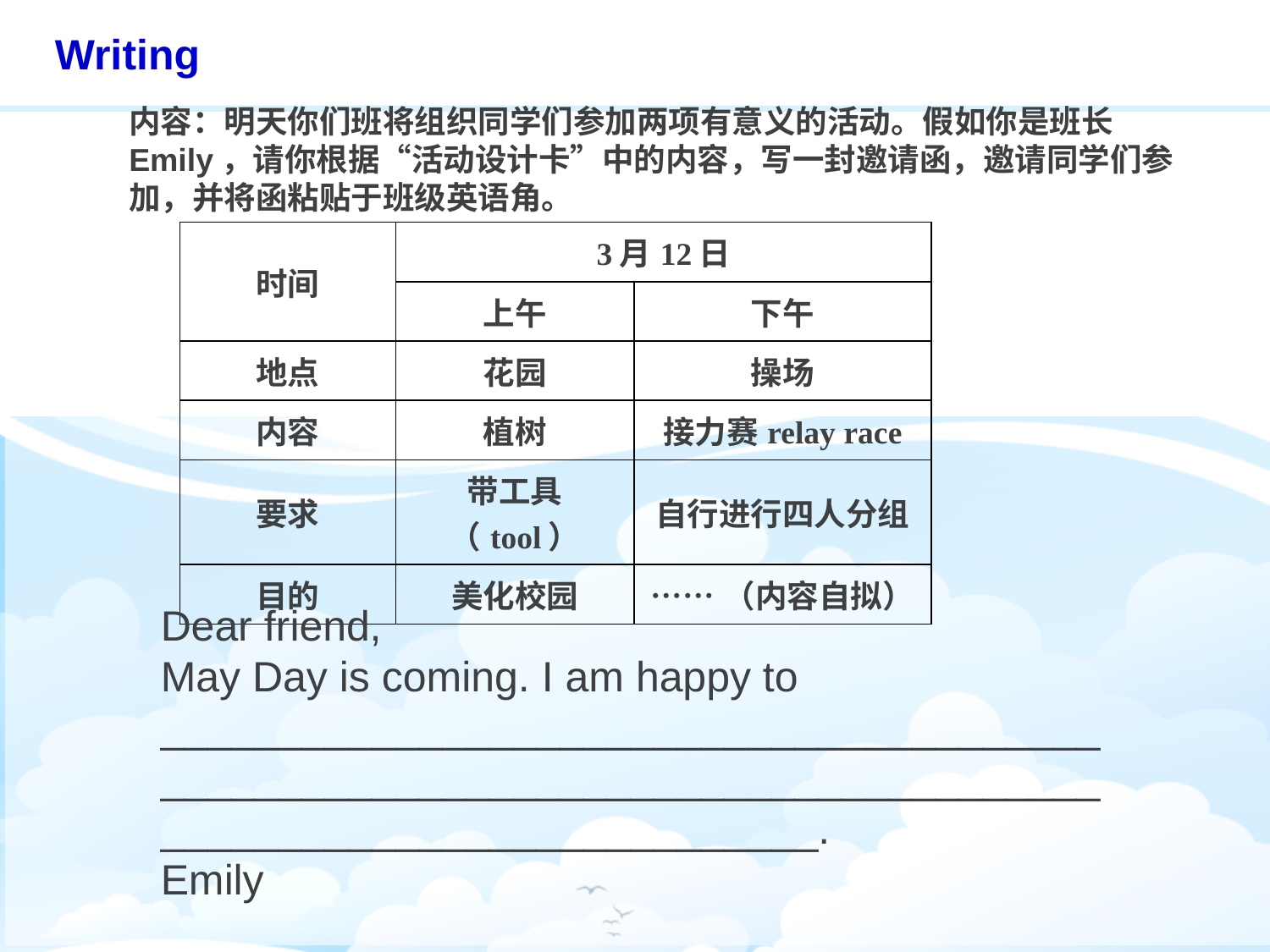

Writing
内容：明天你们班将组织同学们参加两项有意义的活动。假如你是班长Emily，请你根据“活动设计卡”中的内容，写一封邀请函，邀请同学们参加，并将函粘贴于班级英语角。
| 时间 | 3月12日 |  |
| --- | --- | --- |
|  | 上午 | 下午 |
| 地点 | 花园 | 操场 |
| 内容 | 植树 | 接力赛relay race |
| 要求 | 带工具（tool） | 自行进行四人分组 |
| 目的 | 美化校园 | ……（内容自拟） |
Dear friend,
May Day is coming. I am happy to ____________________________________________________________________________________________________________.
Emily